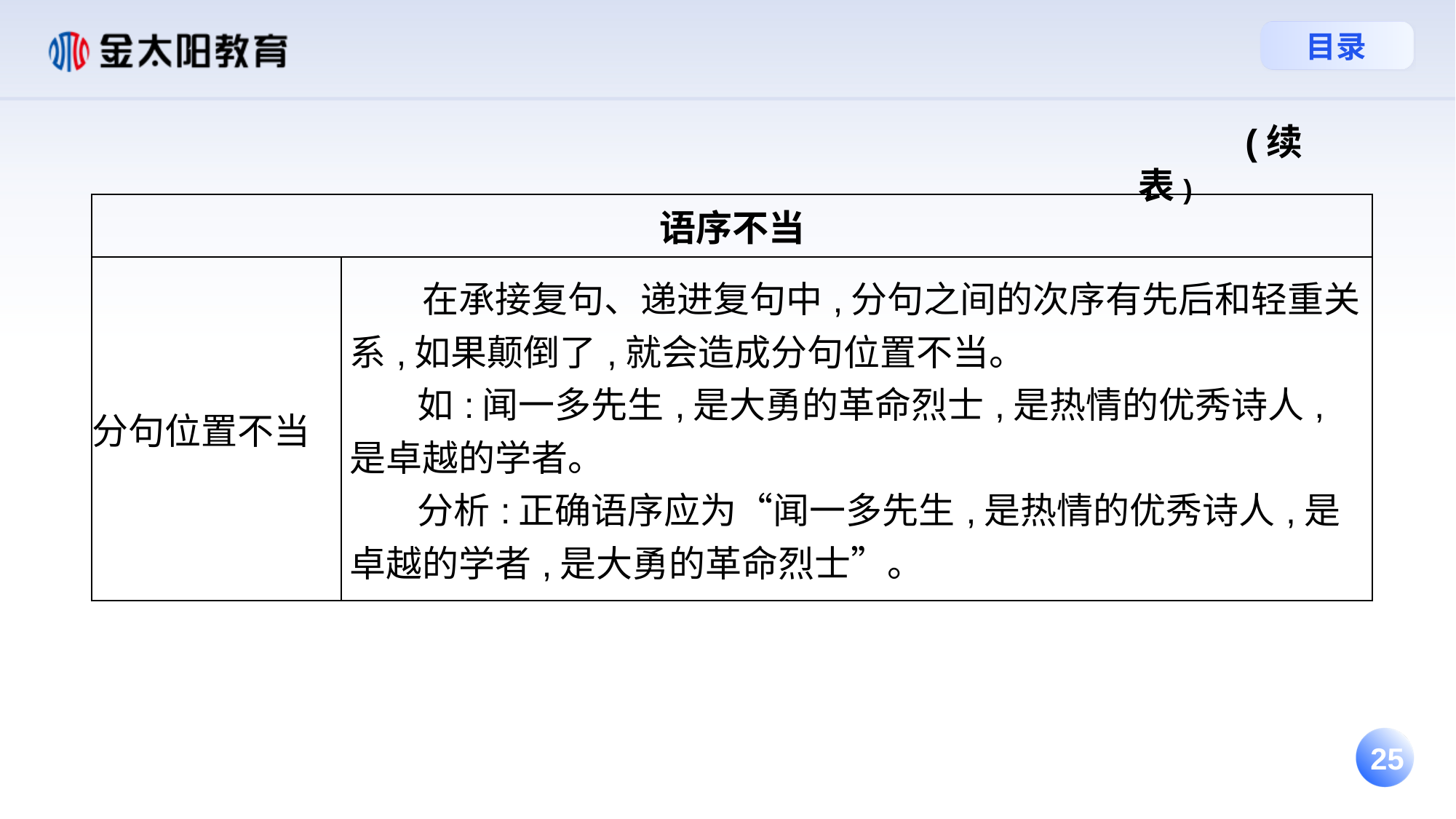

(续表)

| 语序不当 |  |
| --- | --- |
| 分句位置不当 | 在承接复句、递进复句中,分句之间的次序有先后和轻重关系,如果颠倒了,就会造成分句位置不当。 如:闻一多先生,是大勇的革命烈士,是热情的优秀诗人,是卓越的学者。 分析:正确语序应为“闻一多先生,是热情的优秀诗人,是卓越的学者,是大勇的革命烈士”。 |